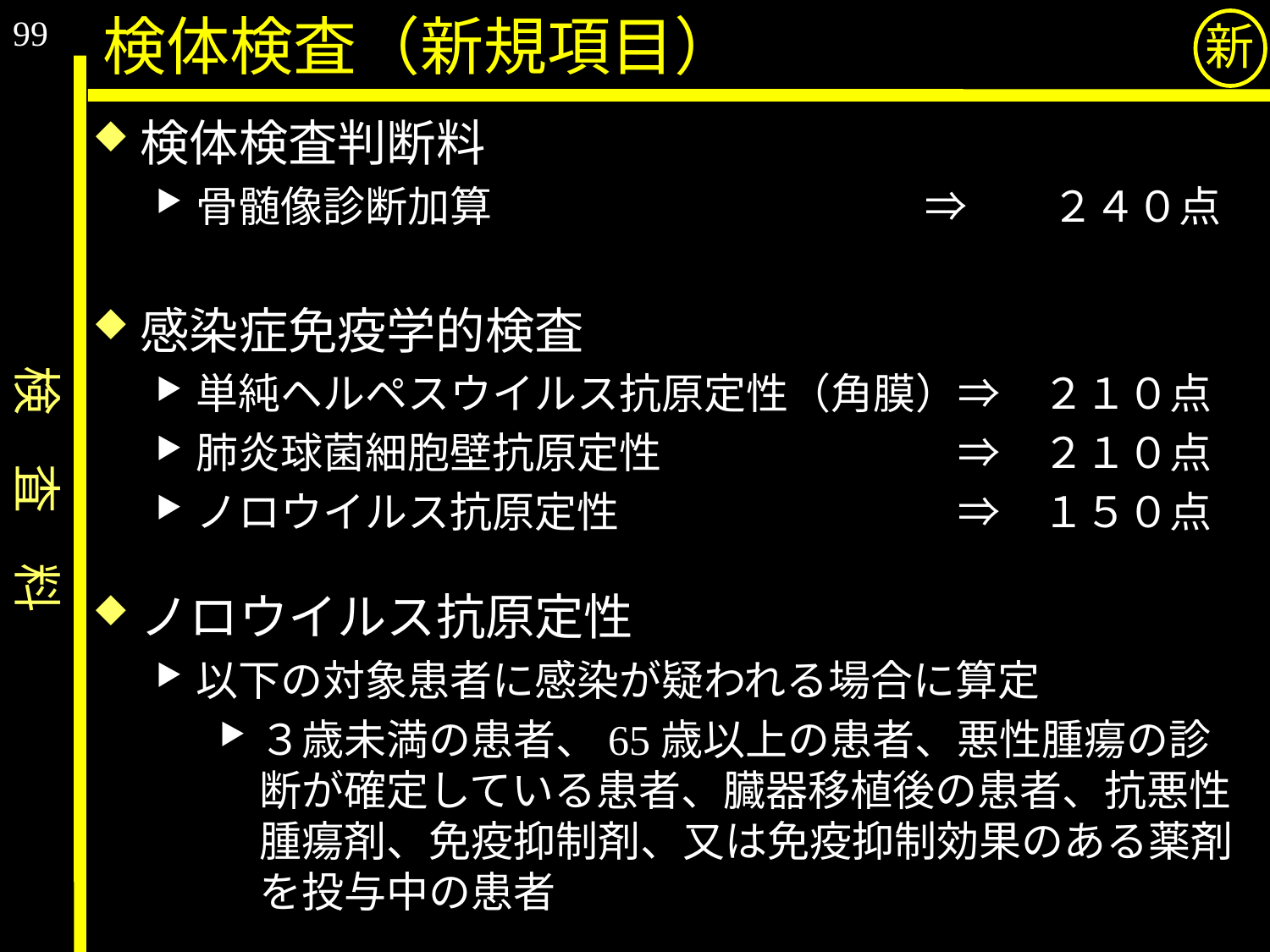

99
検体検査（新規項目）
新

検体検査判断料
骨髄像診断加算　　　　　　　　 　　⇒　　２４０点

感染症免疫学的検査
単純ヘルペスウイルス抗原定性（角膜）⇒　２１０点
肺炎球菌細胞壁抗原定性　　　　　　　⇒　２１０点
ノロウイルス抗原定性　　　　　　　　⇒　１５０点

ノロウイルス抗原定性
以下の対象患者に感染が疑われる場合に算定
３歳未満の患者、65歳以上の患者、悪性腫瘍の診断が確定している患者、臓器移植後の患者、抗悪性腫瘍剤、免疫抑制剤、又は免疫抑制効果のある薬剤を投与中の患者
検　査　料